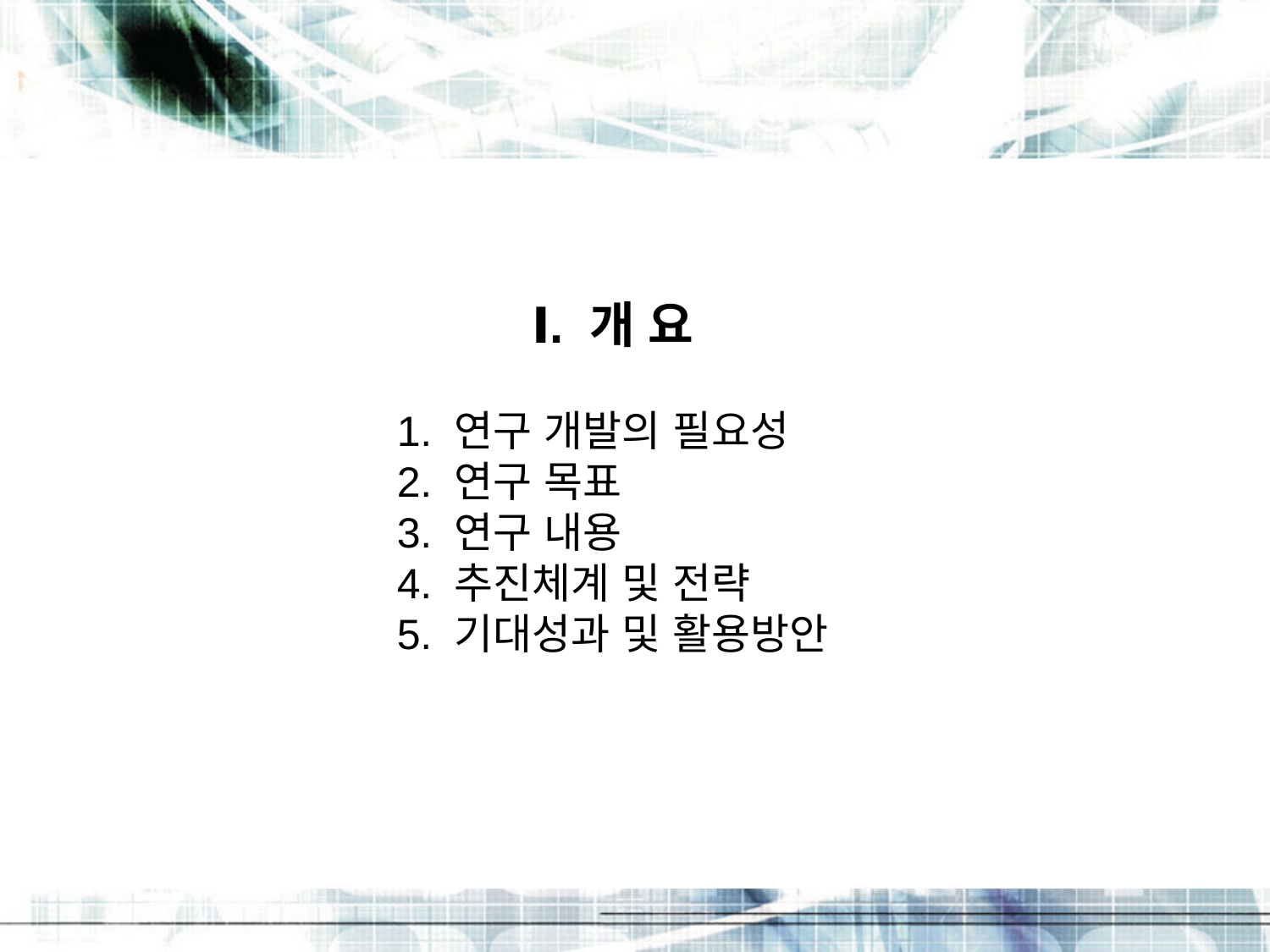

Ⅰ. 개 요

1. 연구 개발의 필요성
2. 연구 목표
3. 연구 내용
4. 추진체계 및 전략
5. 기대성과 및 활용방안